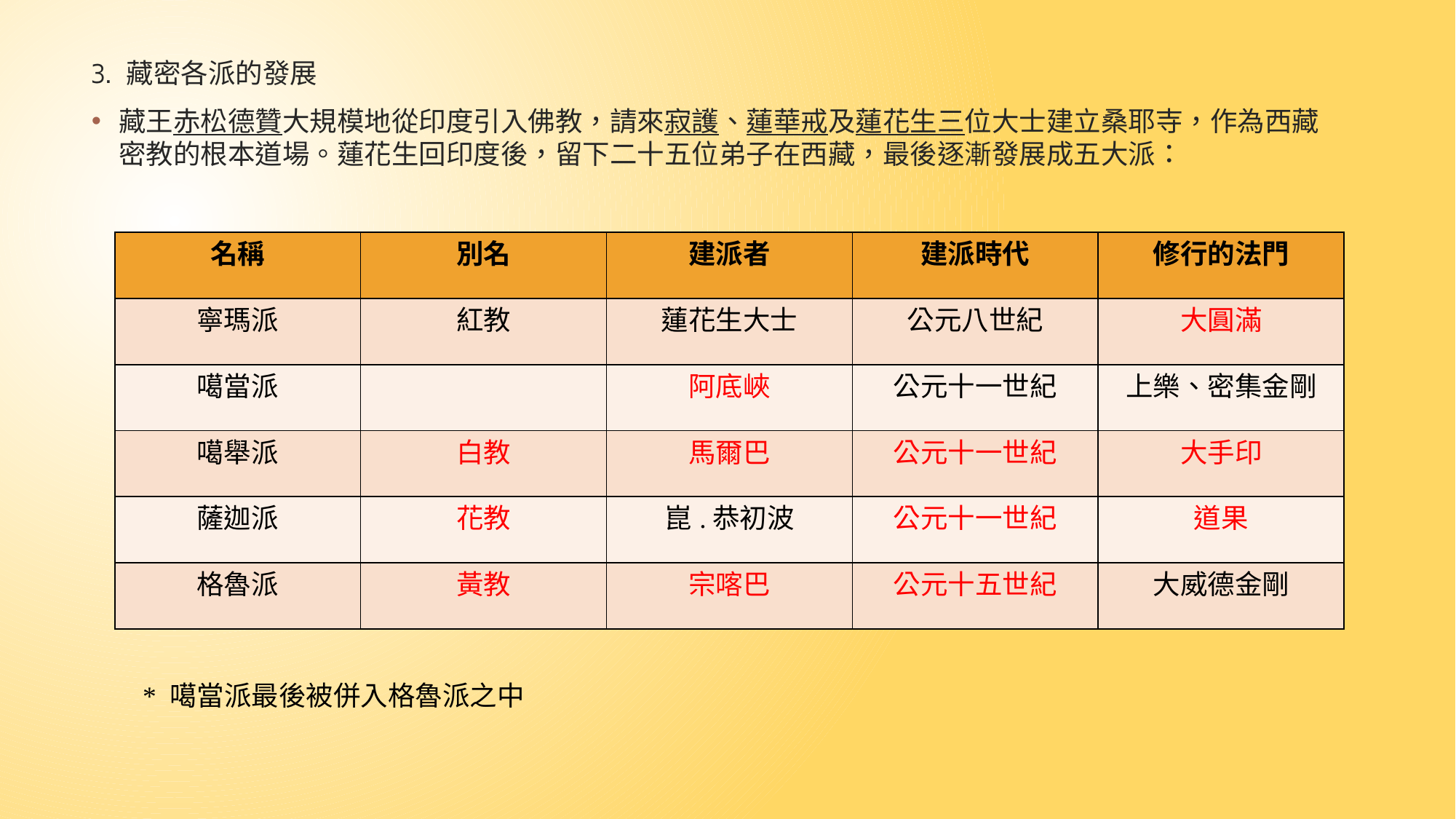

3. 藏密各派的發展
藏王赤松德贊大規模地從印度引入佛教，請來寂護、蓮華戒及蓮花生三位大士建立桑耶寺，作為西藏密教的根本道場。蓮花生回印度後，留下二十五位弟子在西藏，最後逐漸發展成五大派：

| 名稱 | 別名 | 建派者 | 建派時代 | 修行的法門 |
| --- | --- | --- | --- | --- |
| 寧瑪派 | 紅教 | 蓮花生大士 | 公元八世紀 | 大圓滿 |
| 噶當派 |  | 阿底峽 | 公元十一世紀 | 上樂、密集金剛 |
| 噶舉派 | 白教 | 馬爾巴 | 公元十一世紀 | 大手印 |
| 薩迦派 | 花教 | 崑.恭初波 | 公元十一世紀 | 道果 |
| 格魯派 | 黃教 | 宗喀巴 | 公元十五世紀 | 大威德金剛 |
 * 噶當派最後被併入格魯派之中